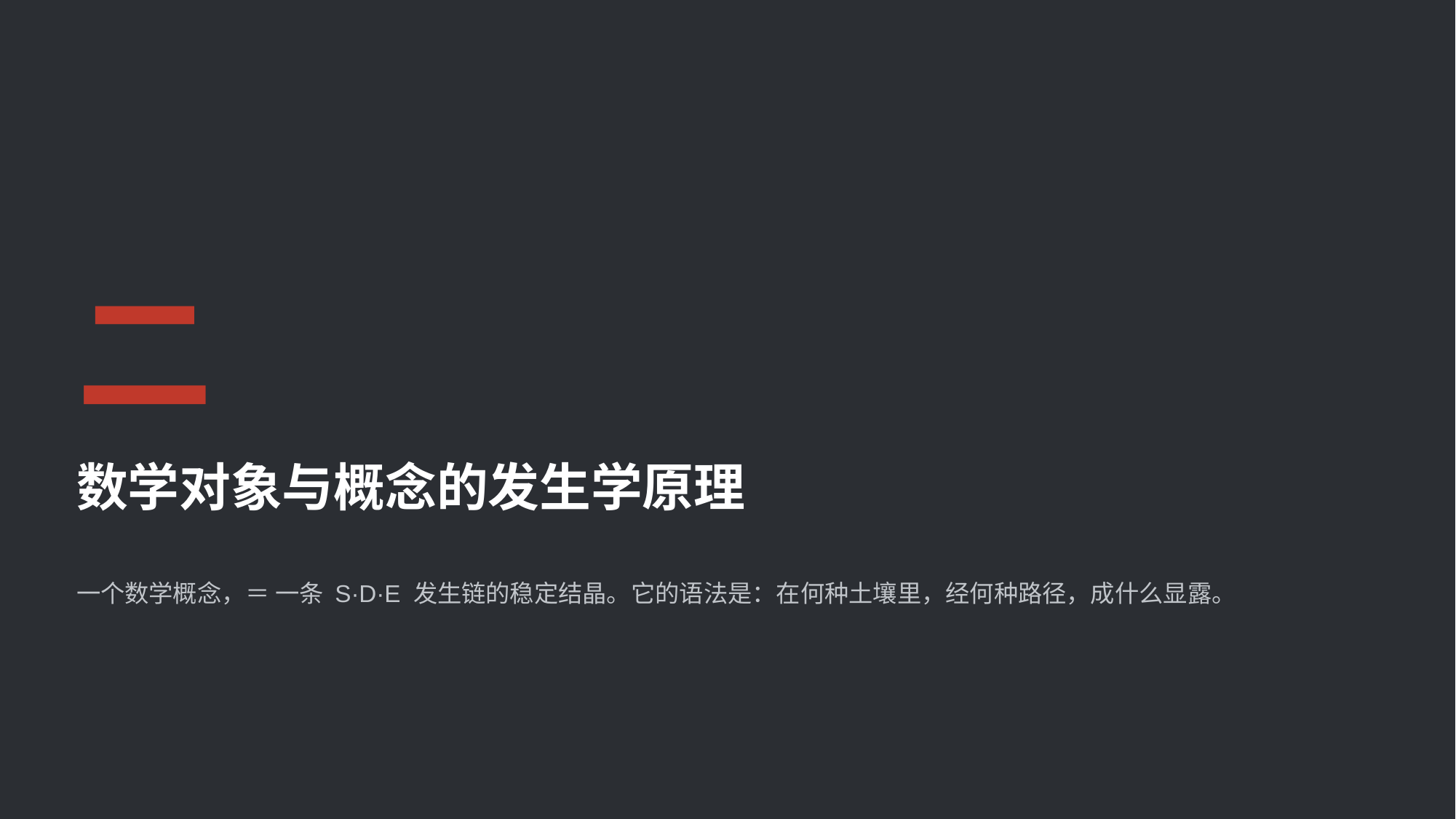

二
数学对象与概念的发生学原理
一个数学概念，＝ 一条 S·D·E 发生链的稳定结晶。它的语法是：在何种土壤里，经何种路径，成什么显露。